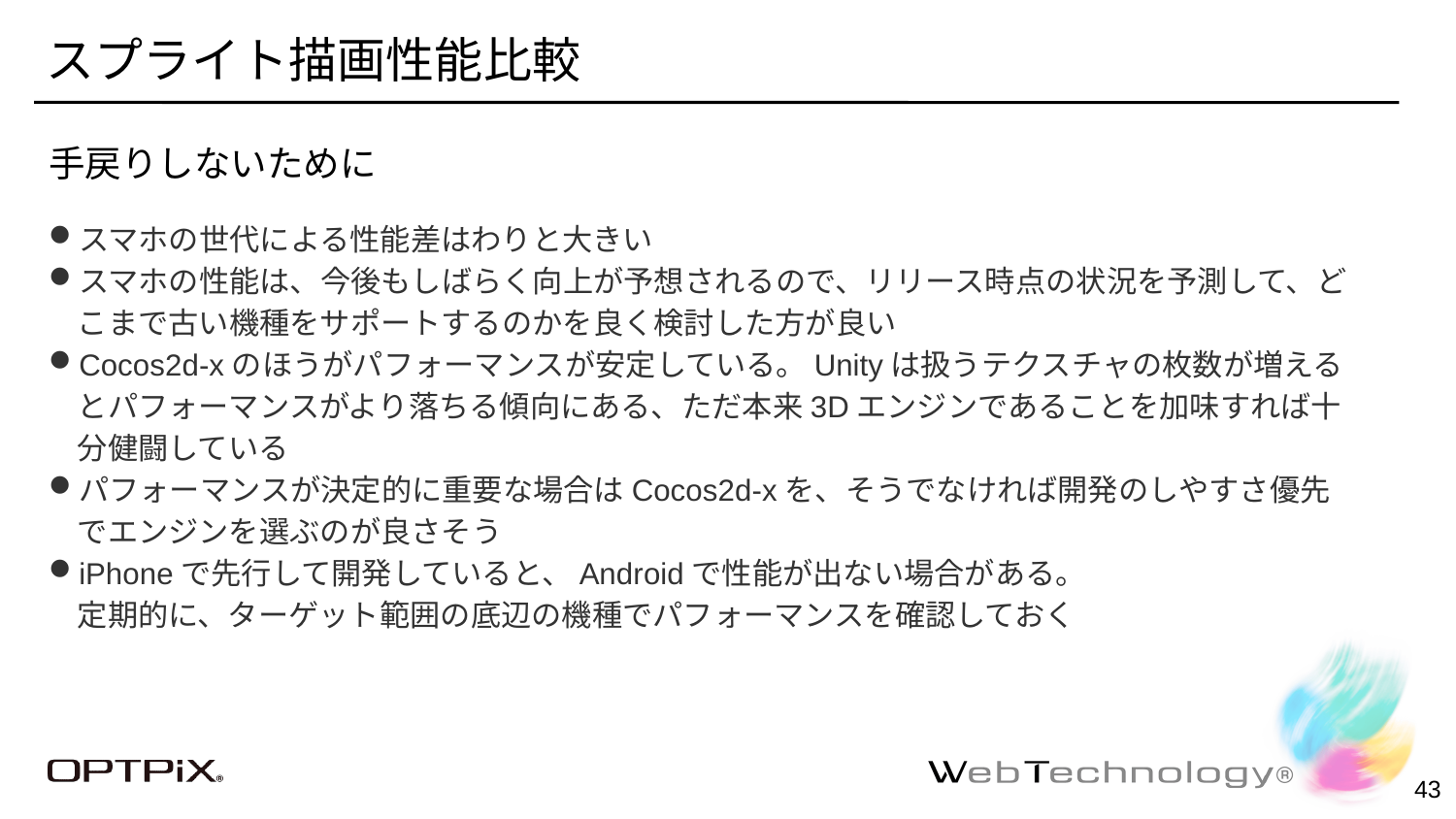

# スプライト描画性能比較
手戻りしないために

スマホの世代による性能差はわりと大きい
スマホの性能は、今後もしばらく向上が予想されるので、リリース時点の状況を予測して、どこまで古い機種をサポートするのかを良く検討した方が良い
Cocos2d-xのほうがパフォーマンスが安定している。Unityは扱うテクスチャの枚数が増えるとパフォーマンスがより落ちる傾向にある、ただ本来3Dエンジンであることを加味すれば十分健闘している
パフォーマンスが決定的に重要な場合はCocos2d-xを、そうでなければ開発のしやすさ優先でエンジンを選ぶのが良さそう
iPhoneで先行して開発していると、Androidで性能が出ない場合がある。
定期的に、ターゲット範囲の底辺の機種でパフォーマンスを確認しておく
43